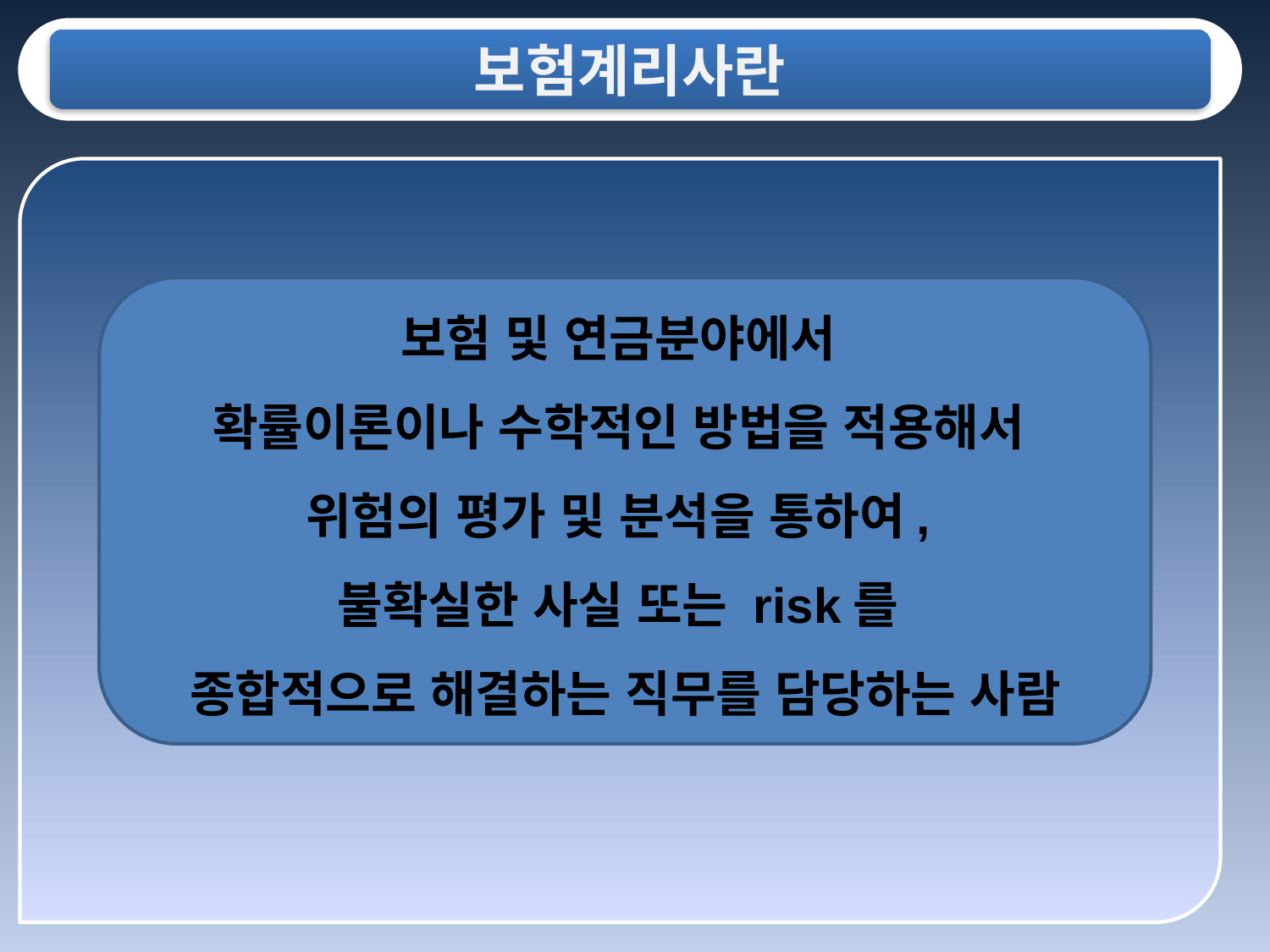

보험계리사란

보험 및 연금분야에서
확률이론이나 수학적인 방법을 적용해서
위험의 평가 및 분석을 통하여,
불확실한 사실 또는 risk를
종합적으로 해결하는 직무를 담당하는 사람